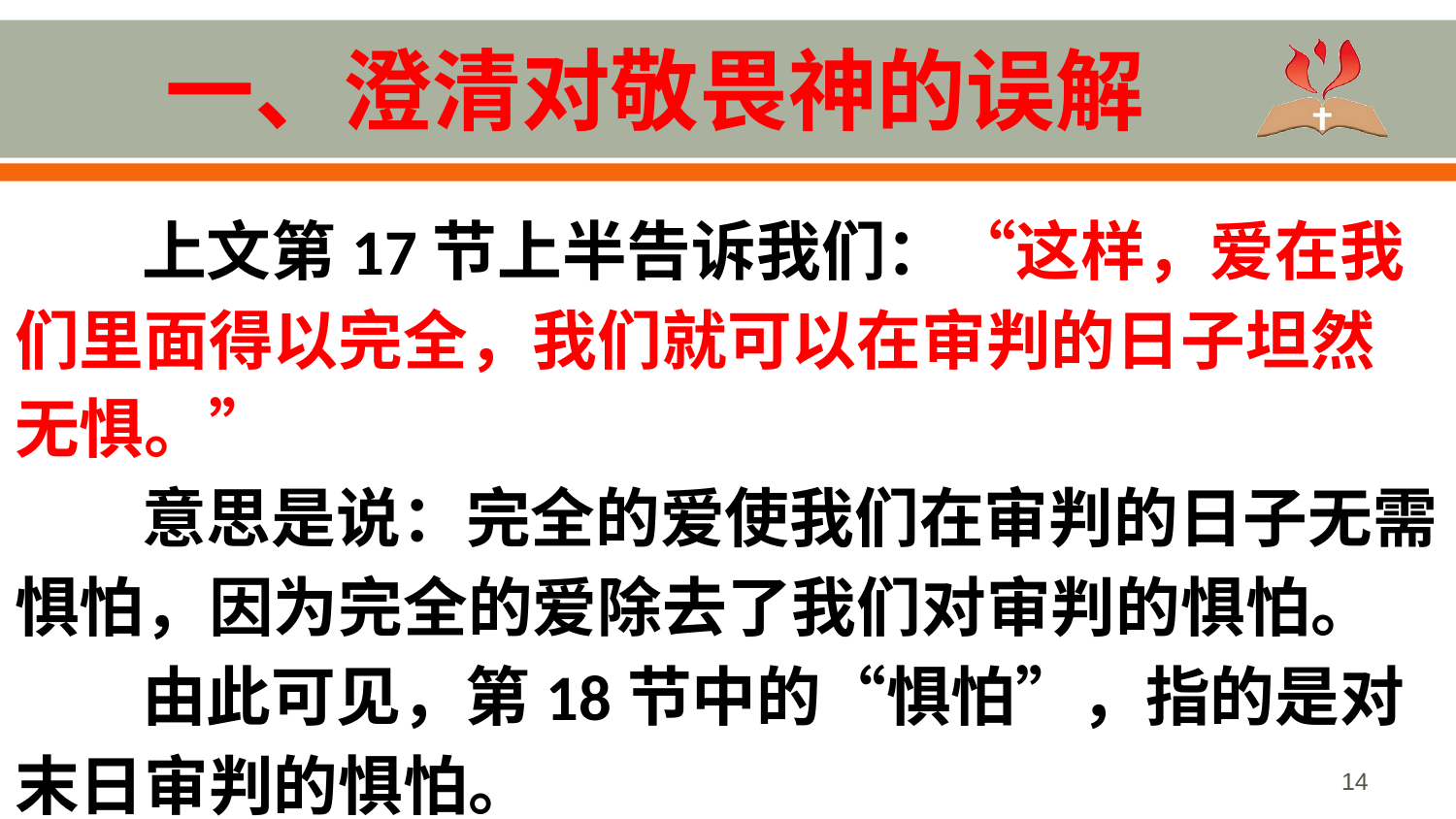

# 一、澄清对敬畏神的误解
上文第17节上半告诉我们：“这样，爱在我们里面得以完全，我们就可以在审判的日子坦然无惧。”
意思是说：完全的爱使我们在审判的日子无需惧怕，因为完全的爱除去了我们对审判的惧怕。
由此可见，第18节中的“惧怕”，指的是对末日审判的惧怕。

14